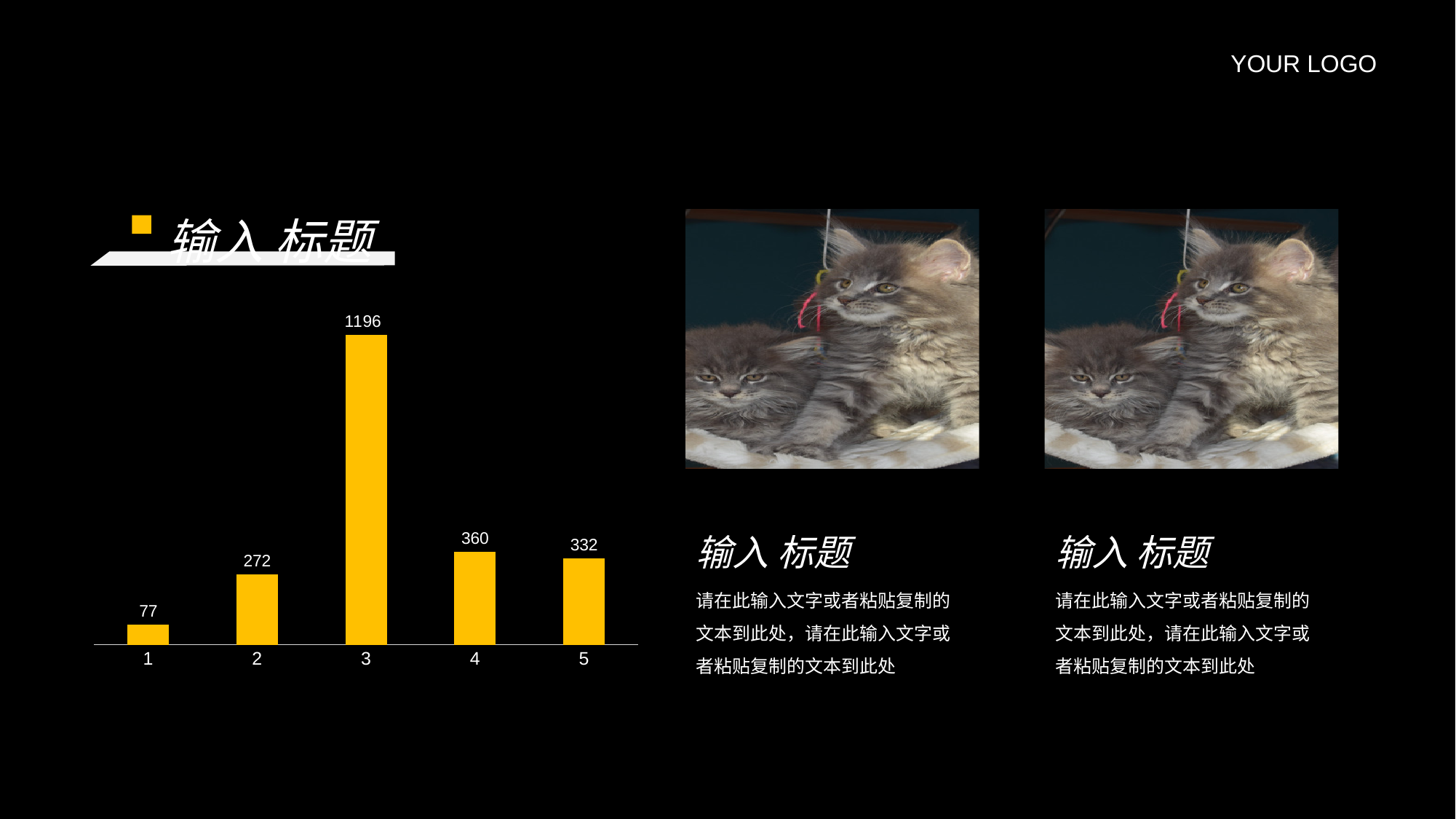

YOUR LOGO

输入 标题

输入 标题
请在此输入文字或者粘贴复制的文本到此处，请在此输入文字或者粘贴复制的文本到此处

输入 标题
请在此输入文字或者粘贴复制的文本到此处，请在此输入文字或者粘贴复制的文本到此处

### Chart

| Category | 系列 1 |
|---|---|
| 1 | 77.0 |
| 2 | 272.0 |
| 3 | 1196.0 |
| 4 | 360.0 |
| 5 | 332.0 |